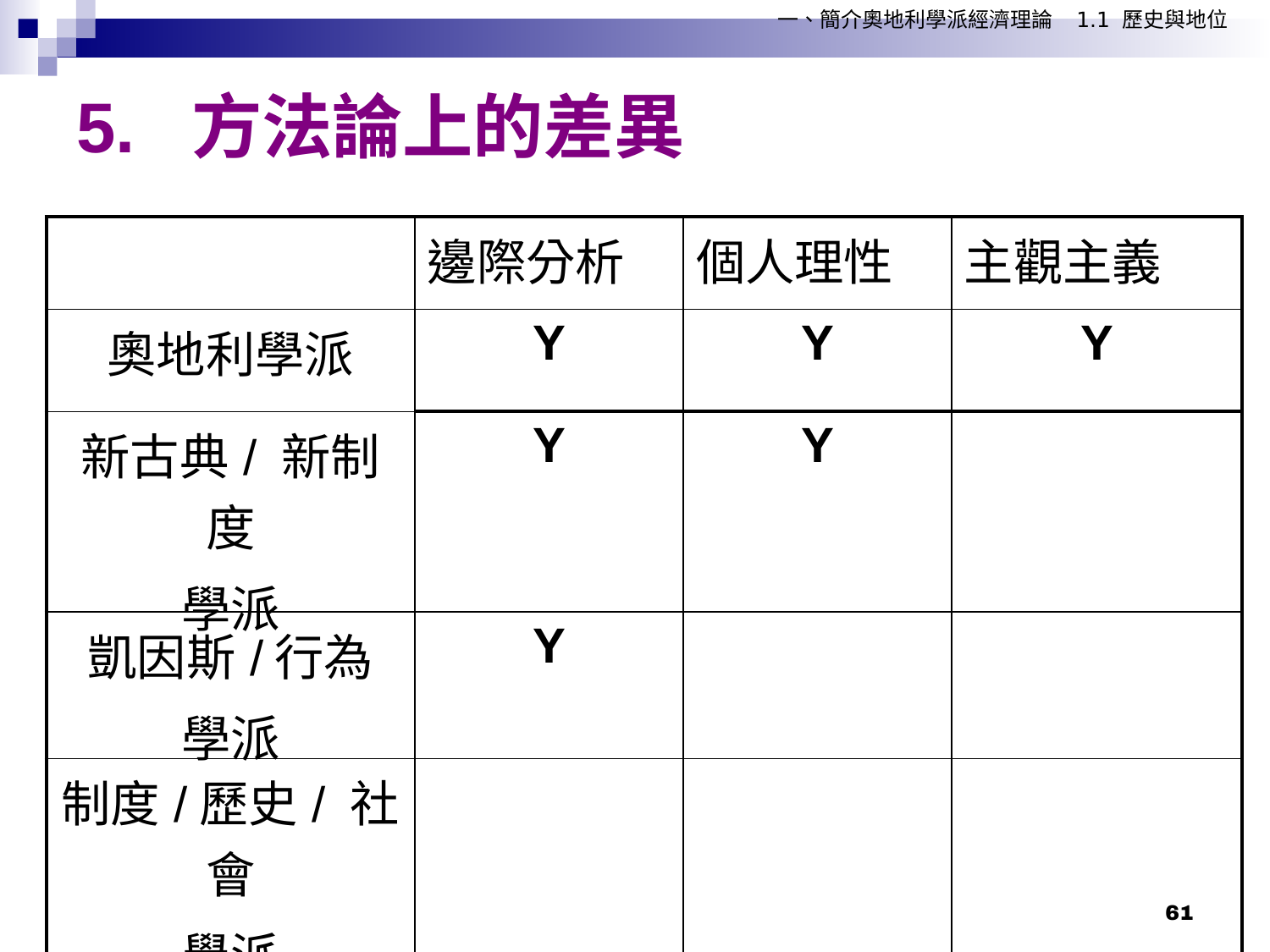

一、簡介奧地利學派經濟理論    1.1 歷史與地位
# 5.  方法論上的差異
|  | 邊際分析 | 個人理性 | 主觀主義 |
| --- | --- | --- | --- |
| 奧地利學派 | Y | Y | Y |
| 新古典/ 新制度 學派 | Y | Y |  |
| 凱因斯/行為 學派 | Y |  |  |
| 制度/歷史/ 社會 學派 |  |  |  |
61